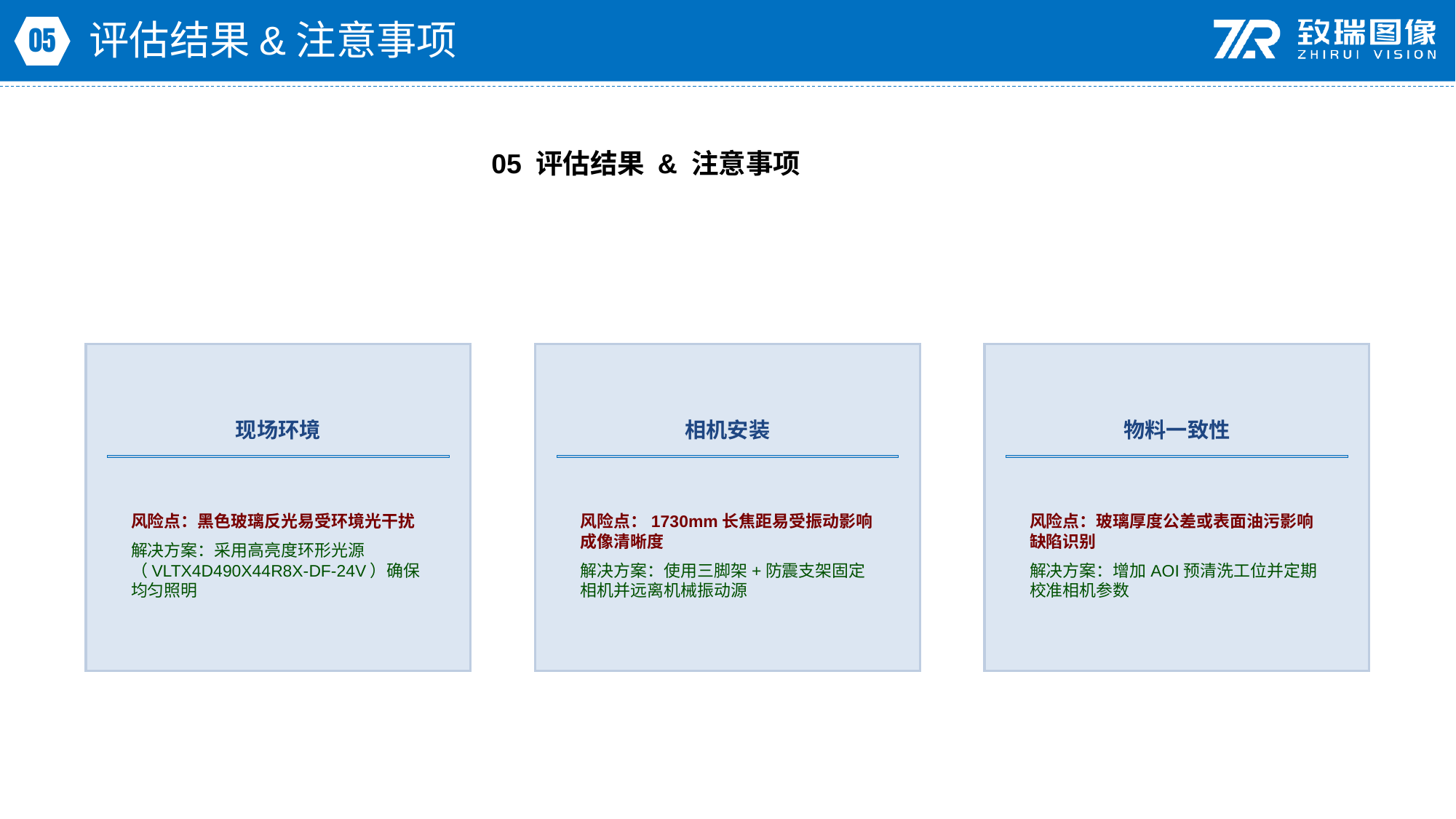

评估结果&注意事项
05

05 评估结果 & 注意事项

现场环境

相机安装

物料一致性

风险点：黑色玻璃反光易受环境光干扰
解决方案：采用高亮度环形光源（VLTX4D490X44R8X-DF-24V）确保均匀照明

风险点：1730mm长焦距易受振动影响成像清晰度
解决方案：使用三脚架+防震支架固定相机并远离机械振动源

风险点：玻璃厚度公差或表面油污影响缺陷识别
解决方案：增加AOI预清洗工位并定期校准相机参数